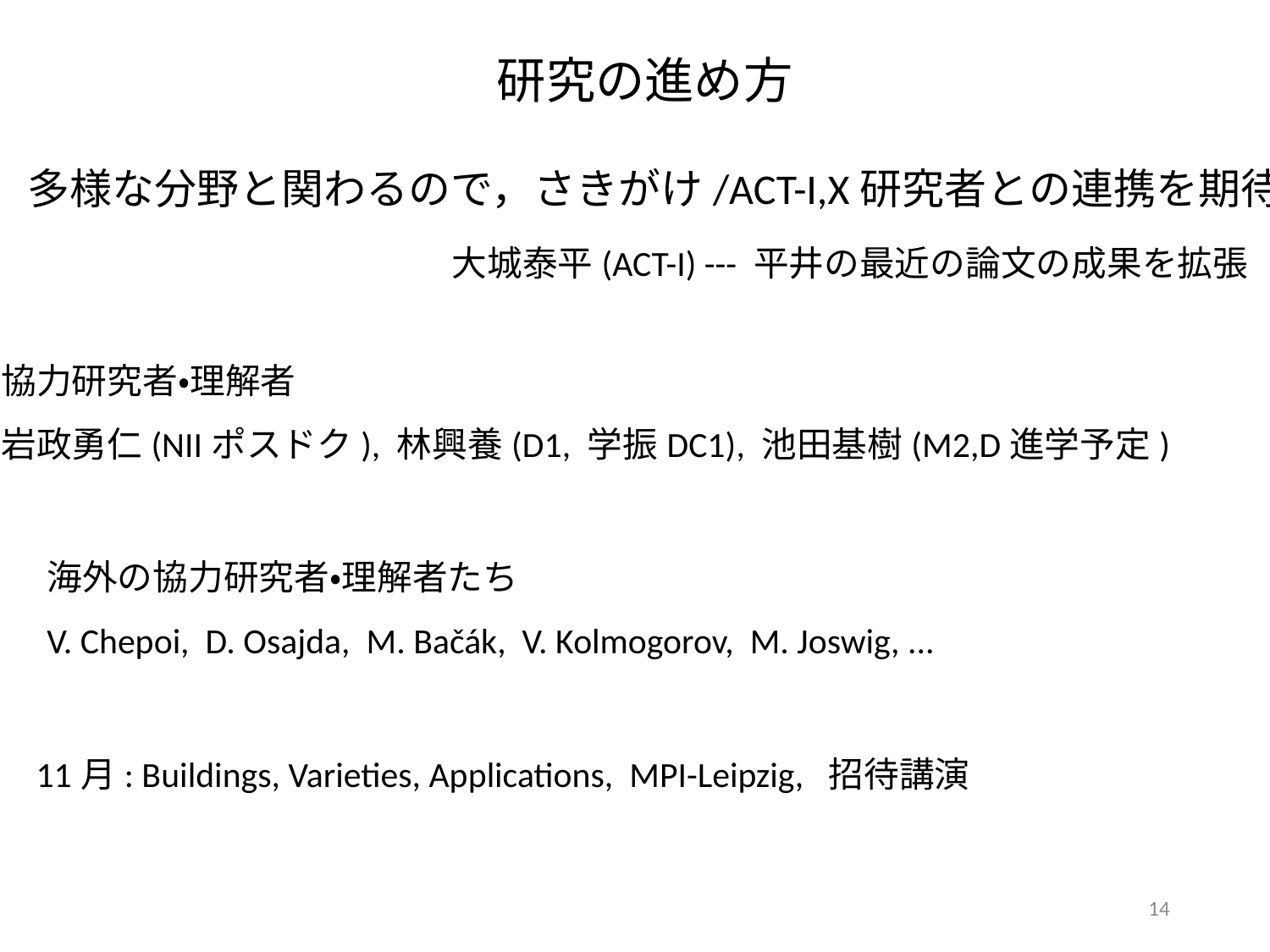

研究の進め方
多様な分野と関わるので，さきがけ/ACT-I,X研究者との連携を期待
 大城泰平(ACT-I) --- 平井の最近の論文の成果を拡張
協力研究者・理解者
岩政勇仁(NIIポスドク), 林興養(D1, 学振DC1), 池田基樹(M2,D進学予定)
海外の協力研究者・理解者たち
V. Chepoi,  D. Osajda,  M. Bačák,  V. Kolmogorov,  M. Joswig, ...
11月: Buildings, Varieties, Applications,  MPI-Leipzig,  招待講演
14